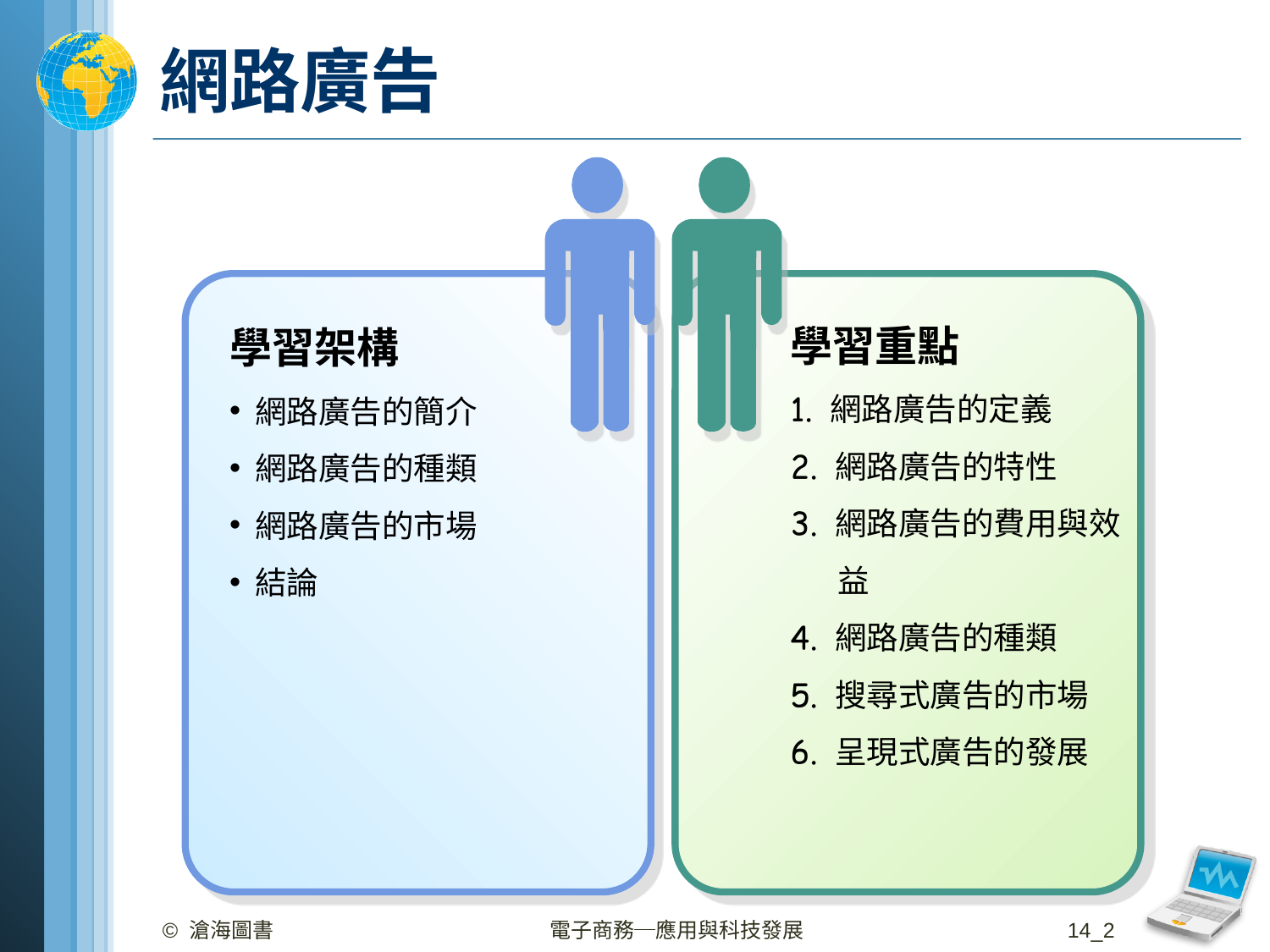

# 網路廣告

學習重點
1. 網路廣告的定義
2. 網路廣告的特性
3. 網路廣告的費用與效益
4. 網路廣告的種類
5. 搜尋式廣告的市場
6. 呈現式廣告的發展
學習架構
網路廣告的簡介
網路廣告的種類
網路廣告的市場
結論

© 滄海圖書
電子商務─應用與科技發展
14_2